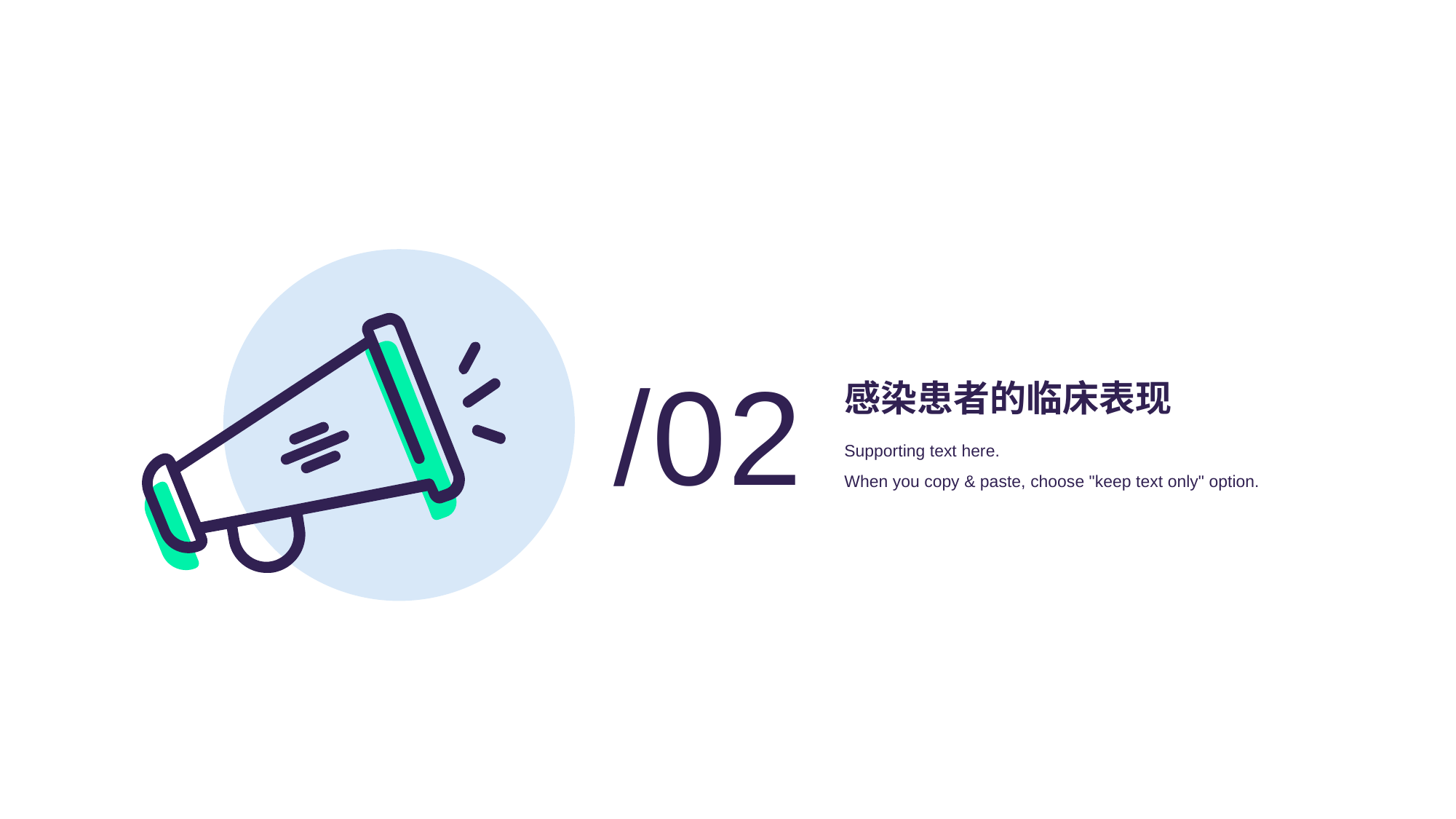

# 感染患者的临床表现
/02
Supporting text here.
When you copy & paste, choose "keep text only" option.